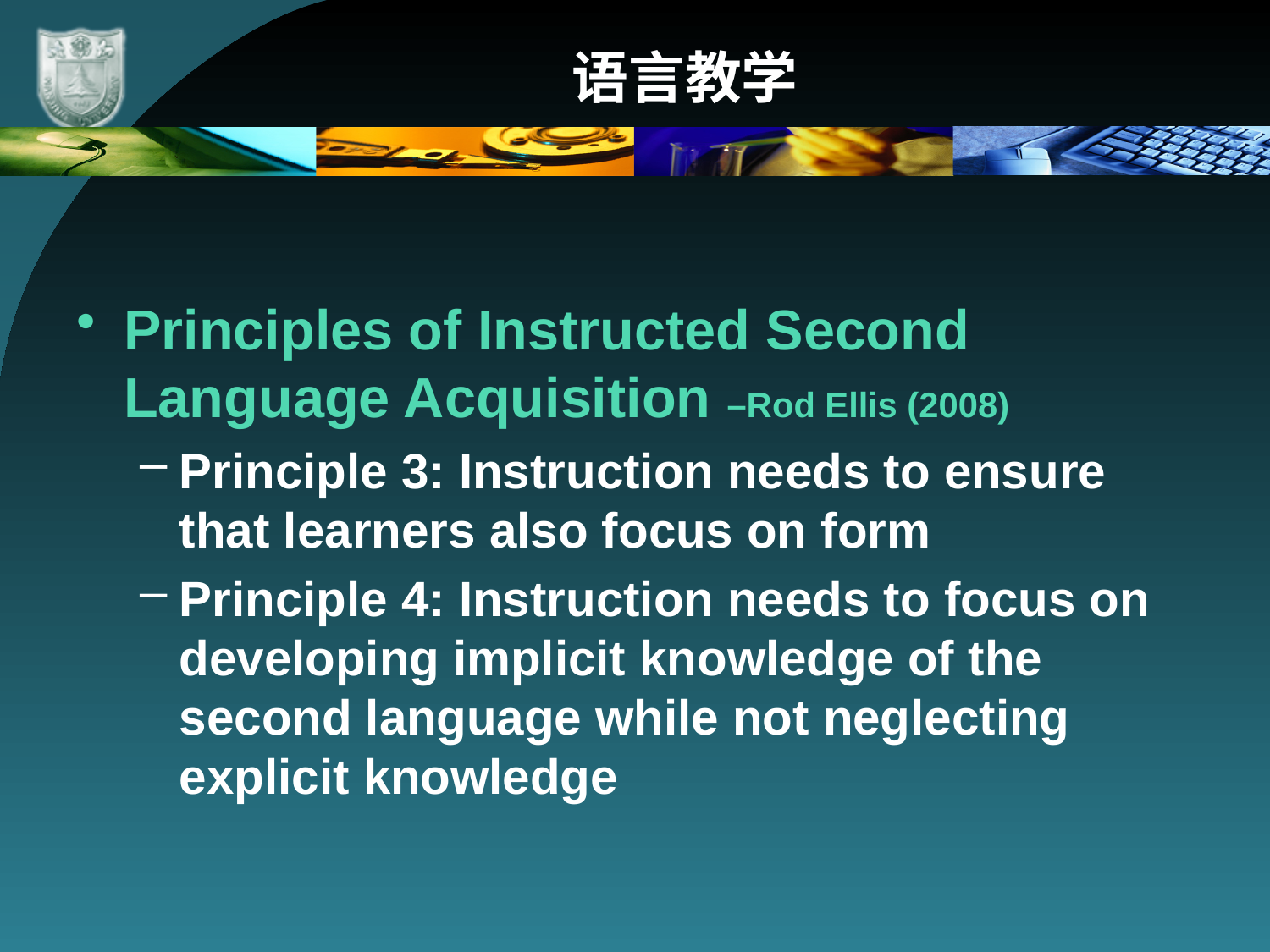

# 语言教学
Principles of Instructed Second Language Acquisition –Rod Ellis (2008)
Principle 3: Instruction needs to ensure that learners also focus on form
Principle 4: Instruction needs to focus on developing implicit knowledge of the second language while not neglecting explicit knowledge